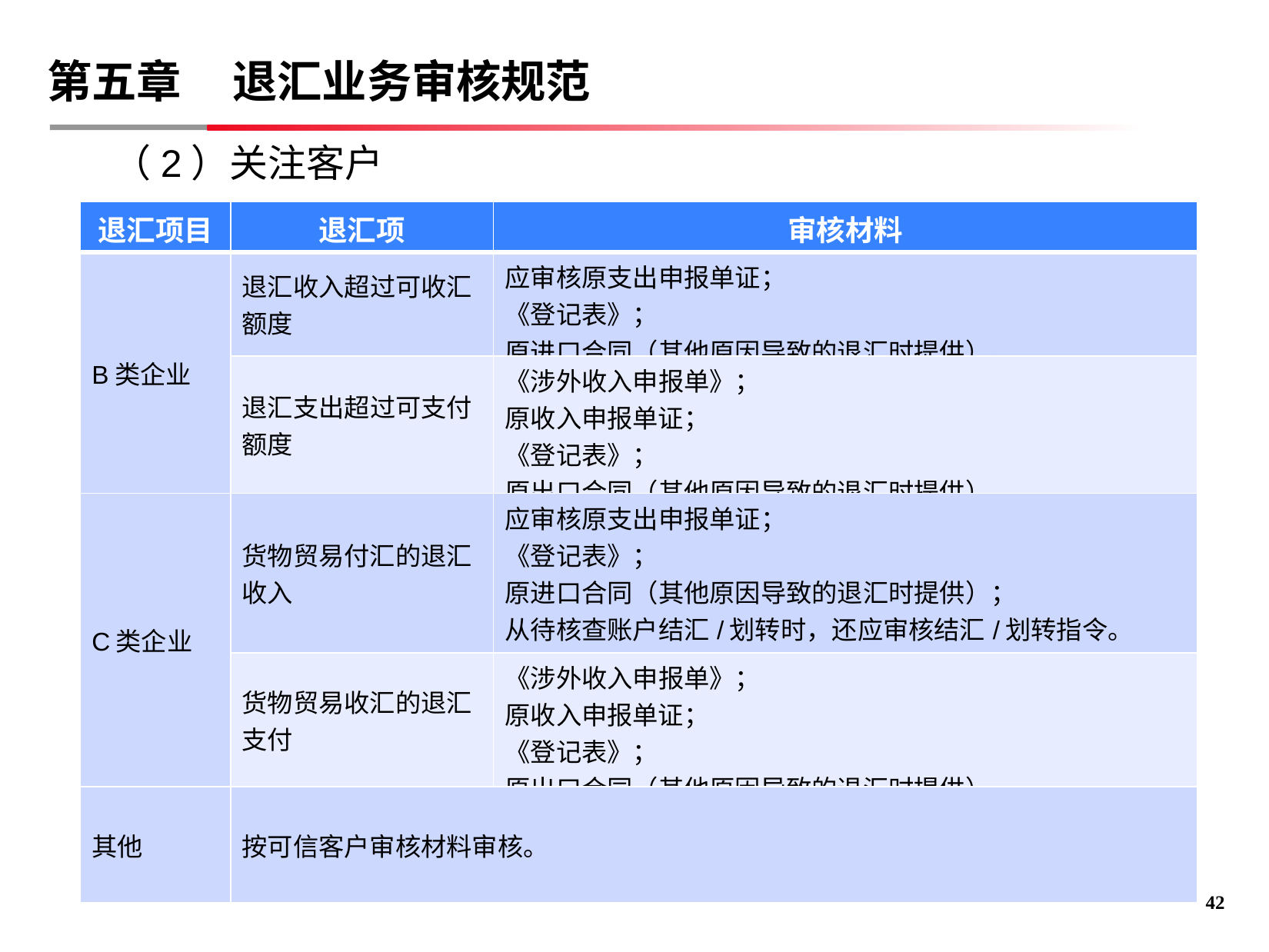

#
第五章     退汇业务审核规范
（2）关注客户

| 退汇项目 | 退汇项 | 审核材料 |
| --- | --- | --- |
| B类企业 | 退汇收入超过可收汇额度 | 应审核原支出申报单证； 《登记表》； 原进口合同（其他原因导致的退汇时提供）。 |
|  | 退汇支出超过可支付额度 | 《涉外收入申报单》； 原收入申报单证； 《登记表》； 原出口合同（其他原因导致的退汇时提供）。 |
| C类企业 | 货物贸易付汇的退汇收入 | 应审核原支出申报单证； 《登记表》； 原进口合同（其他原因导致的退汇时提供）； 从待核查账户结汇/划转时，还应审核结汇/划转指令。 |
|  | 货物贸易收汇的退汇支付 | 《涉外收入申报单》； 原收入申报单证； 《登记表》； 原出口合同（其他原因导致的退汇时提供）。 |
| 其他 | 按可信客户审核材料审核。 |  |
42